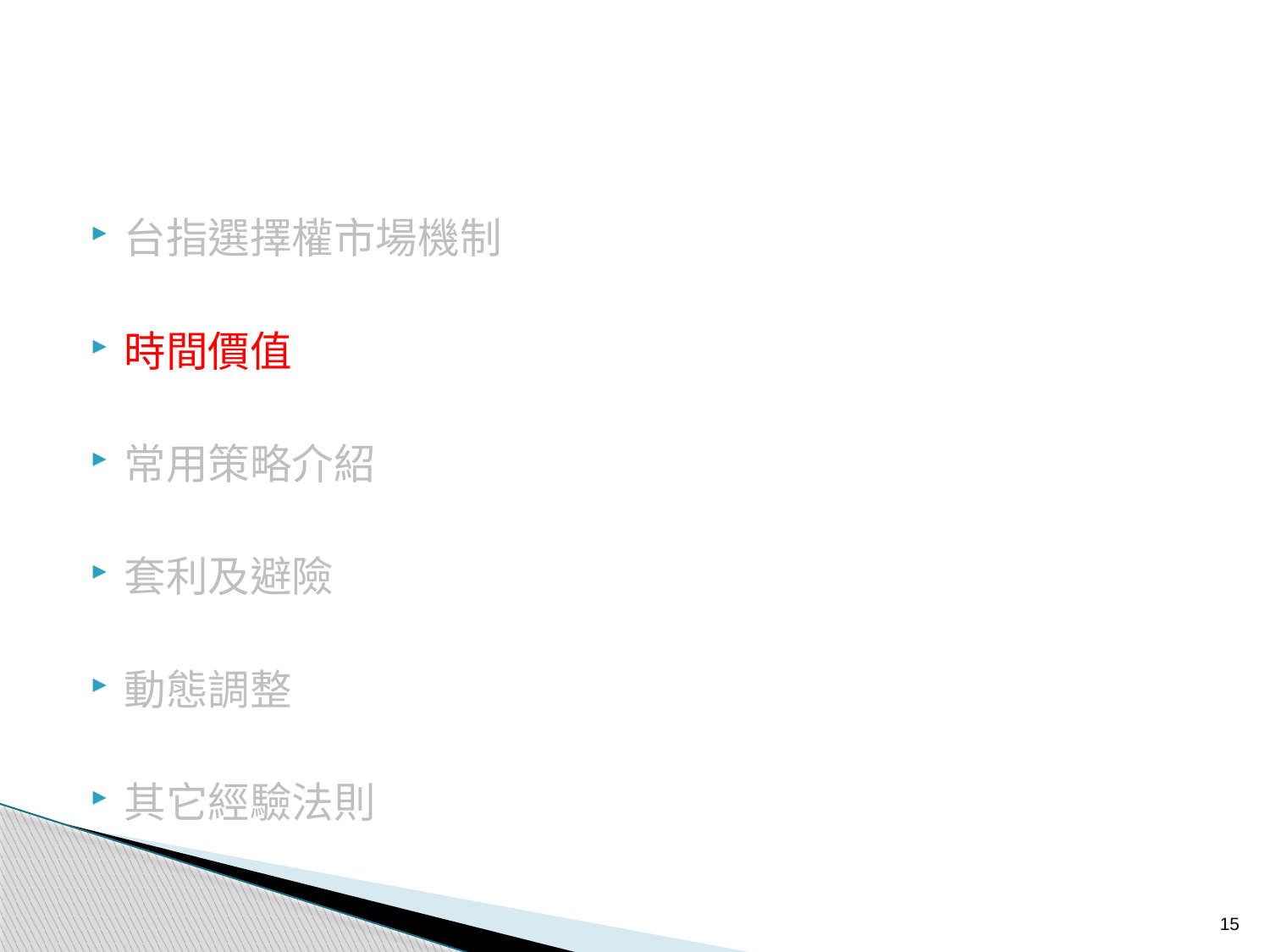

#
台指選擇權市場機制

時間價值

常用策略介紹

套利及避險

動態調整

其它經驗法則
15